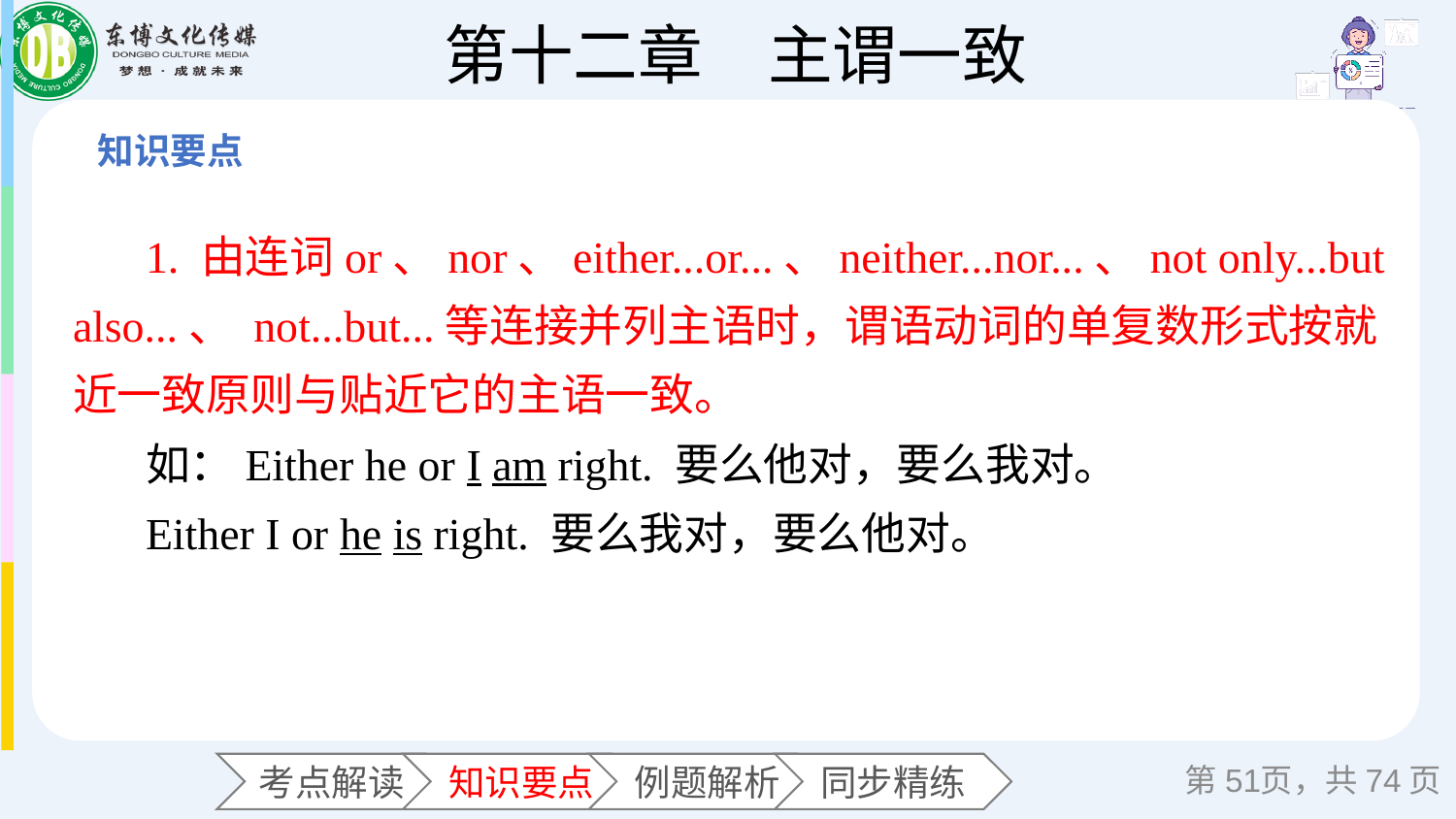

1. 由连词or、nor、either...or...、neither...nor...、not only...but also...、 not...but...等连接并列主语时，谓语动词的单复数形式按就近一致原则与贴近它的主语一致。
如：Either he or I am right. 要么他对，要么我对。
Either I or he is right. 要么我对，要么他对。
第51页，共74页